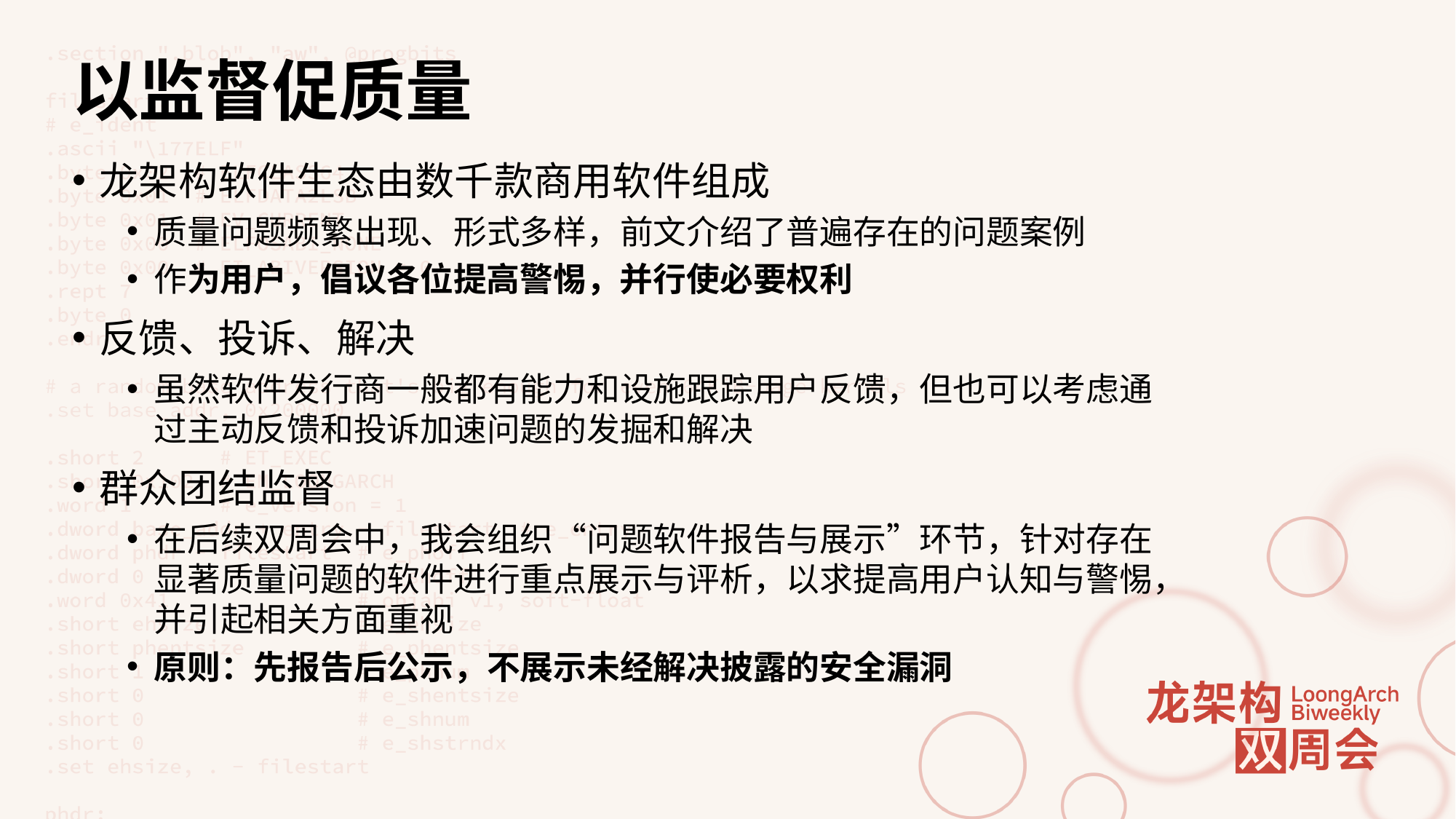

# 以监督促质量
龙架构软件生态由数千款商用软件组成
质量问题频繁出现、形式多样，前文介绍了普遍存在的问题案例
作为用户，倡议各位提高警惕，并行使必要权利
反馈、投诉、解决
虽然软件发行商一般都有能力和设施跟踪用户反馈，但也可以考虑通过主动反馈和投诉加速问题的发掘和解决
群众团结监督
在后续双周会中，我会组织“问题软件报告与展示”环节，针对存在显著质量问题的软件进行重点展示与评析，以求提高用户认知与警惕，并引起相关方面重视
原则：先报告后公示，不展示未经解决披露的安全漏洞